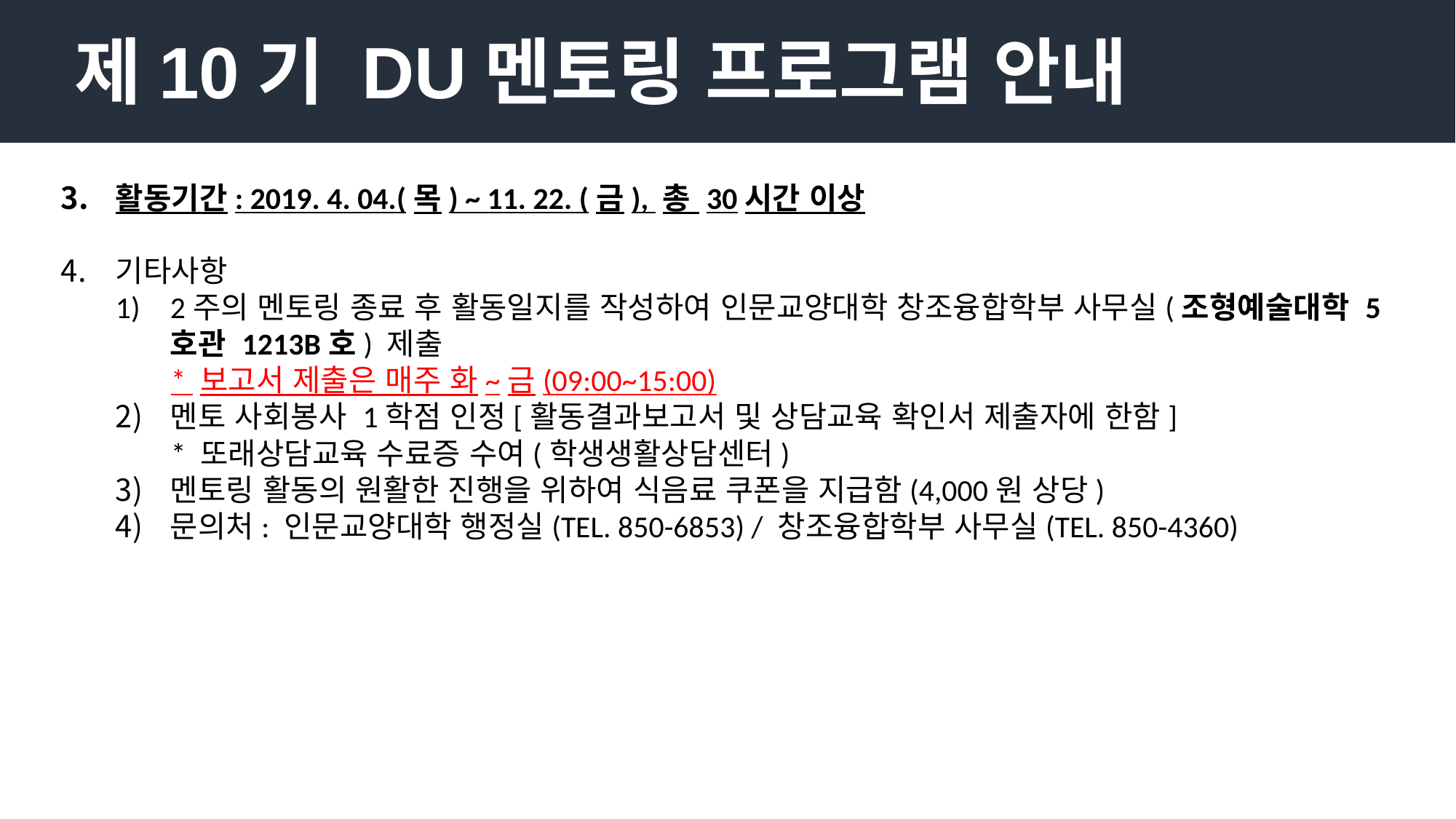

제10기 DU멘토링 프로그램 안내

활동기간: 2019. 4. 04.(목) ~ 11. 22. (금), 총 30시간 이상

기타사항
2주의 멘토링 종료 후 활동일지를 작성하여 인문교양대학 창조융합학부 사무실(조형예술대학 5호관 1213B호) 제출
        * 보고서 제출은 매주 화~금(09:00~15:00)
멘토 사회봉사 1학점 인정[활동결과보고서 및 상담교육 확인서 제출자에 한함]
        * 또래상담교육 수료증 수여(학생생활상담센터)
멘토링 활동의 원활한 진행을 위하여 식음료 쿠폰을 지급함(4,000원 상당)
문의처: 인문교양대학 행정실(TEL. 850-6853) / 창조융합학부 사무실(TEL. 850-4360)